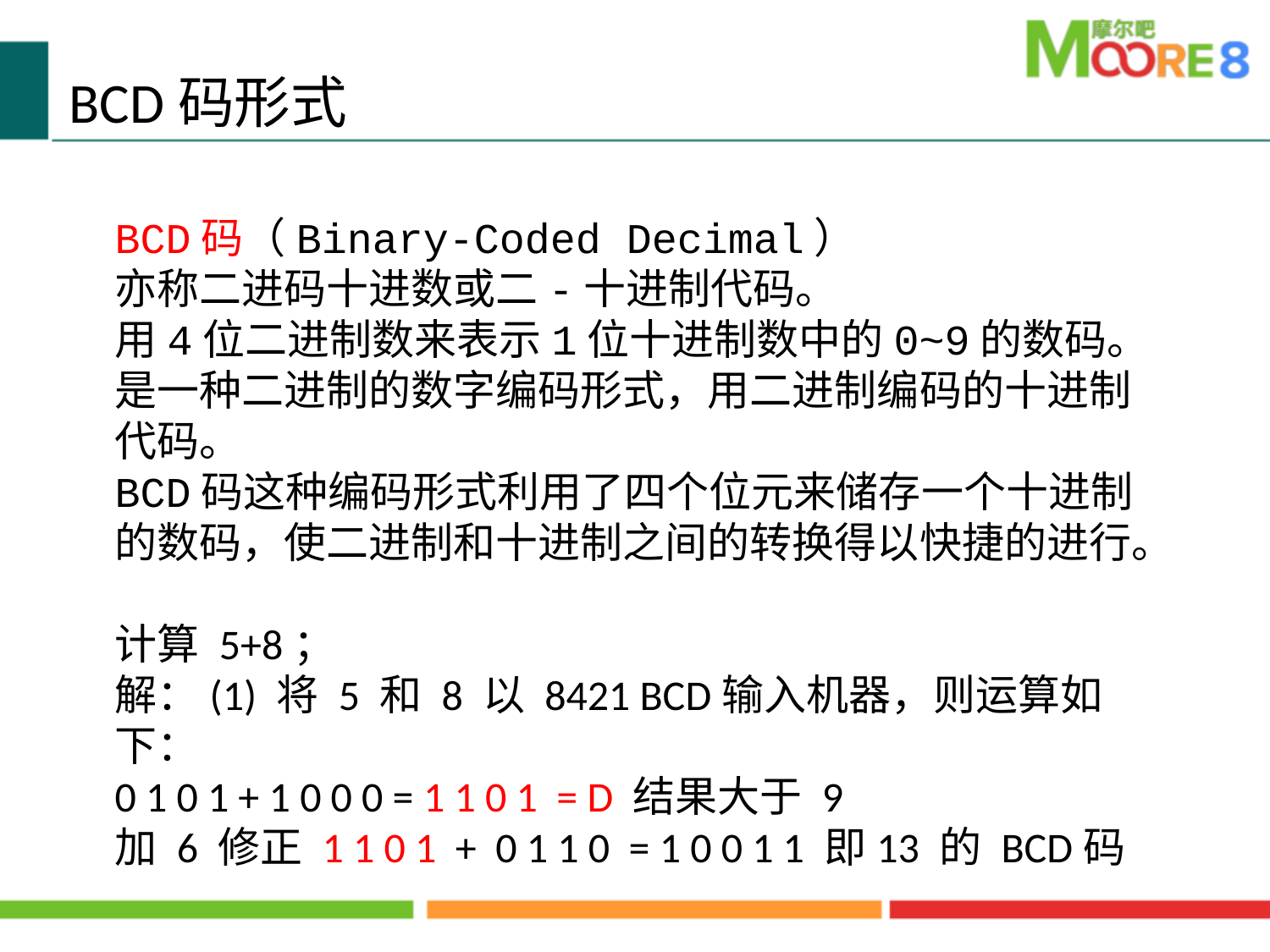

BCD码形式
BCD码（Binary-Coded Decimal‎）
亦称二进码十进数或二-十进制代码。
用4位二进制数来表示1位十进制数中的0~9的数码。
是一种二进制的数字编码形式，用二进制编码的十进制代码。
BCD码这种编码形式利用了四个位元来储存一个十进制的数码，使二进制和十进制之间的转换得以快捷的进行。

计算 5+8；
解：(1) 将 5 和 8 以 8421 BCD输入机器，则运算如下：
0 1 0 1 + 1 0 0 0 = 1 1 0 1  = D 结果大于 9
加 6 修正 1 1 0 1  +  0 1 1 0  = 1 0 0 1 1 即13 的 BCD码